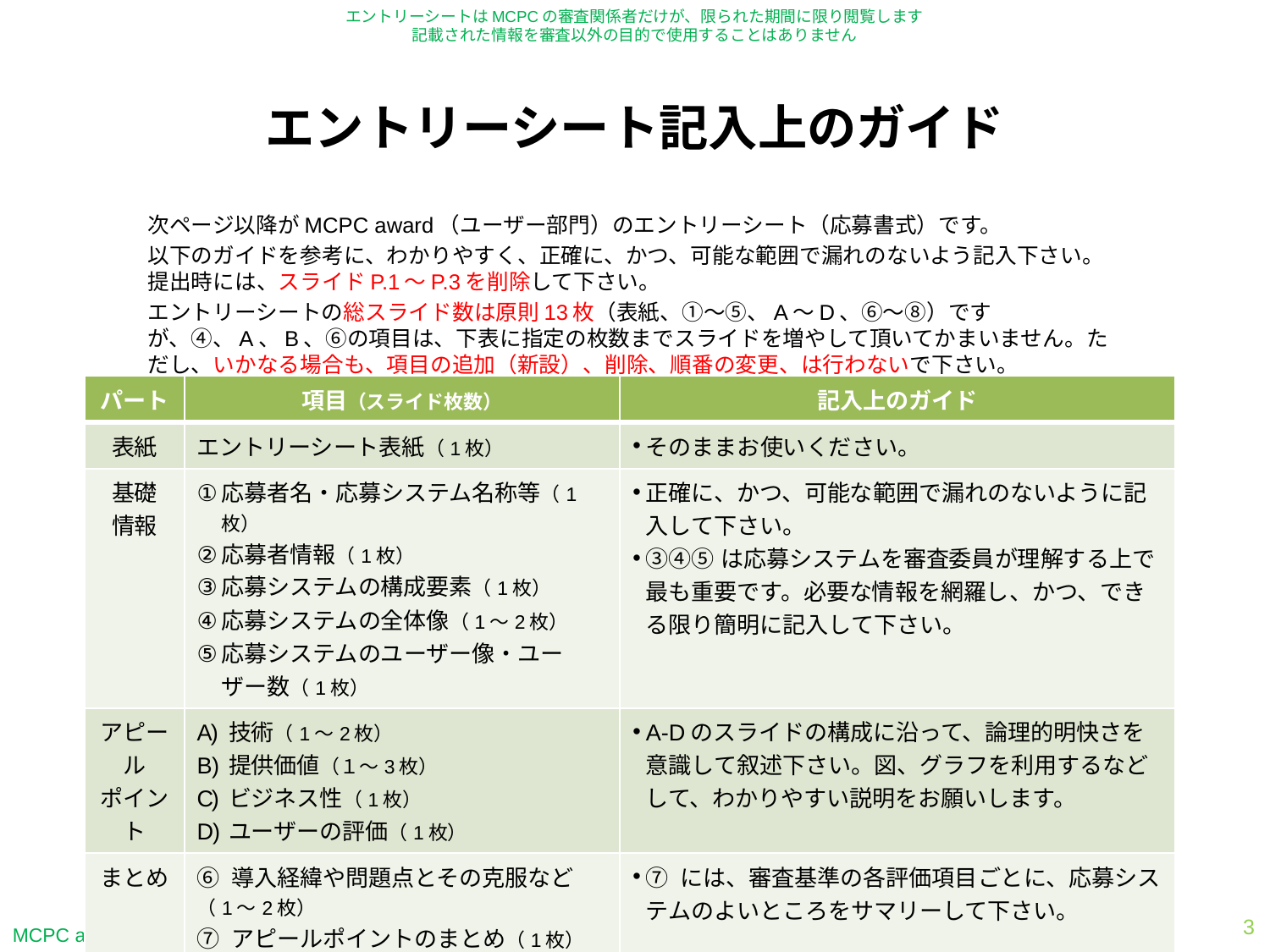

# エントリーシート記入上のガイド
次ページ以降がMCPC award（ユーザー部門）のエントリーシート（応募書式）です。
以下のガイドを参考に、わかりやすく、正確に、かつ、可能な範囲で漏れのないよう記入下さい。
提出時には、スライドP.1～P.3を削除して下さい。
エントリーシートの総スライド数は原則13枚（表紙、①～⑤、A～D、⑥～⑧）ですが、④、A、B、⑥の項目は、下表に指定の枚数までスライドを増やして頂いてかまいません。ただし、いかなる場合も、項目の追加（新設）、削除、順番の変更、は行わないで下さい。
| パート | 項目（スライド枚数） | 記入上のガイド |
| --- | --- | --- |
| 表紙 | エントリーシート表紙（1枚） | そのままお使いください。 |
| 基礎 情報 | 応募者名・応募システム名称等（1枚） 応募者情報（1枚） 応募システムの構成要素（1枚） 応募システムの全体像（1～2枚） 応募システムのユーザー像・ユーザー数（1枚） | 正確に、かつ、可能な範囲で漏れのないように記入して下さい。 ③④⑤は応募システムを審査委員が理解する上で最も重要です。必要な情報を網羅し、かつ、できる限り簡明に記入して下さい。 |
| アピール ポイント | 技術（1～2枚） 提供価値（１～3枚） ビジネス性（1枚） ユーザーの評価（1枚） | A-Dのスライドの構成に沿って、論理的明快さを意識して叙述下さい。図、グラフを利用するなどして、わかりやすい説明をお願いします。 |
| まとめ | ⑥ 導入経緯や問題点とその克服など（1～2枚） ⑦ アピールポイントのまとめ（1枚） | ⑦ には、審査基準の各評価項目ごとに、応募システムのよいところをサマリーして下さい。 |
| その他 | ⑧ MCPCに対する希望・注意事項（1枚） | ⑧ には、情報の取り扱いに関する指定事項など、MCPCに対する希望・注意事項を記載して下さい。 |
3